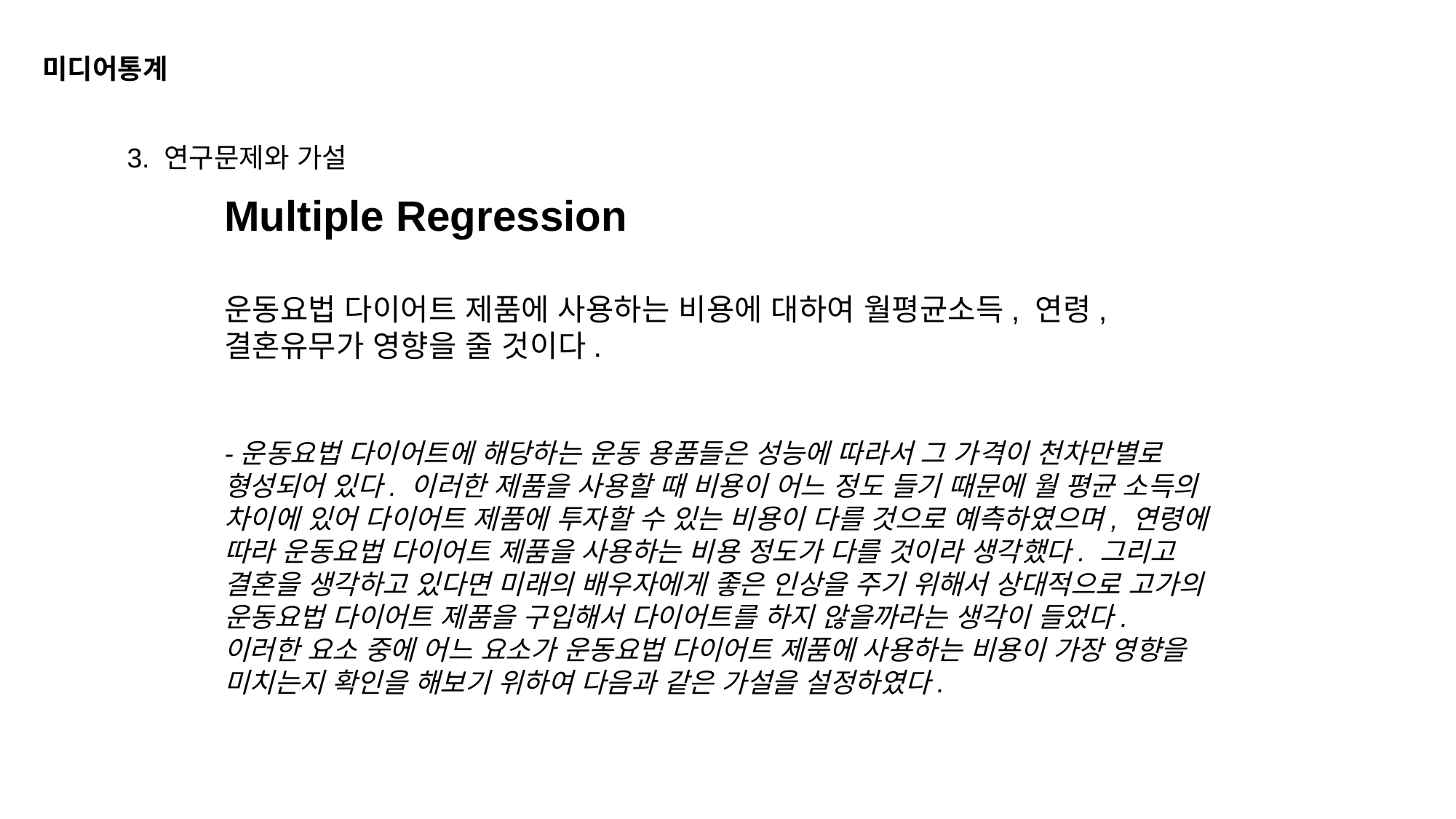

미디어통계
3. 연구문제와 가설
Multiple Regression

운동요법 다이어트 제품에 사용하는 비용에 대하여 월평균소득, 연령, 결혼유무가 영향을 줄 것이다.

-운동요법 다이어트에 해당하는 운동 용품들은 성능에 따라서 그 가격이 천차만별로 형성되어 있다. 이러한 제품을 사용할 때 비용이 어느 정도 들기 때문에 월 평균 소득의 차이에 있어 다이어트 제품에 투자할 수 있는 비용이 다를 것으로 예측하였으며, 연령에 따라 운동요법 다이어트 제품을 사용하는 비용 정도가 다를 것이라 생각했다. 그리고 결혼을 생각하고 있다면 미래의 배우자에게 좋은 인상을 주기 위해서 상대적으로 고가의 운동요법 다이어트 제품을 구입해서 다이어트를 하지 않을까라는 생각이 들었다.
이러한 요소 중에 어느 요소가 운동요법 다이어트 제품에 사용하는 비용이 가장 영향을 미치는지 확인을 해보기 위하여 다음과 같은 가설을 설정하였다.